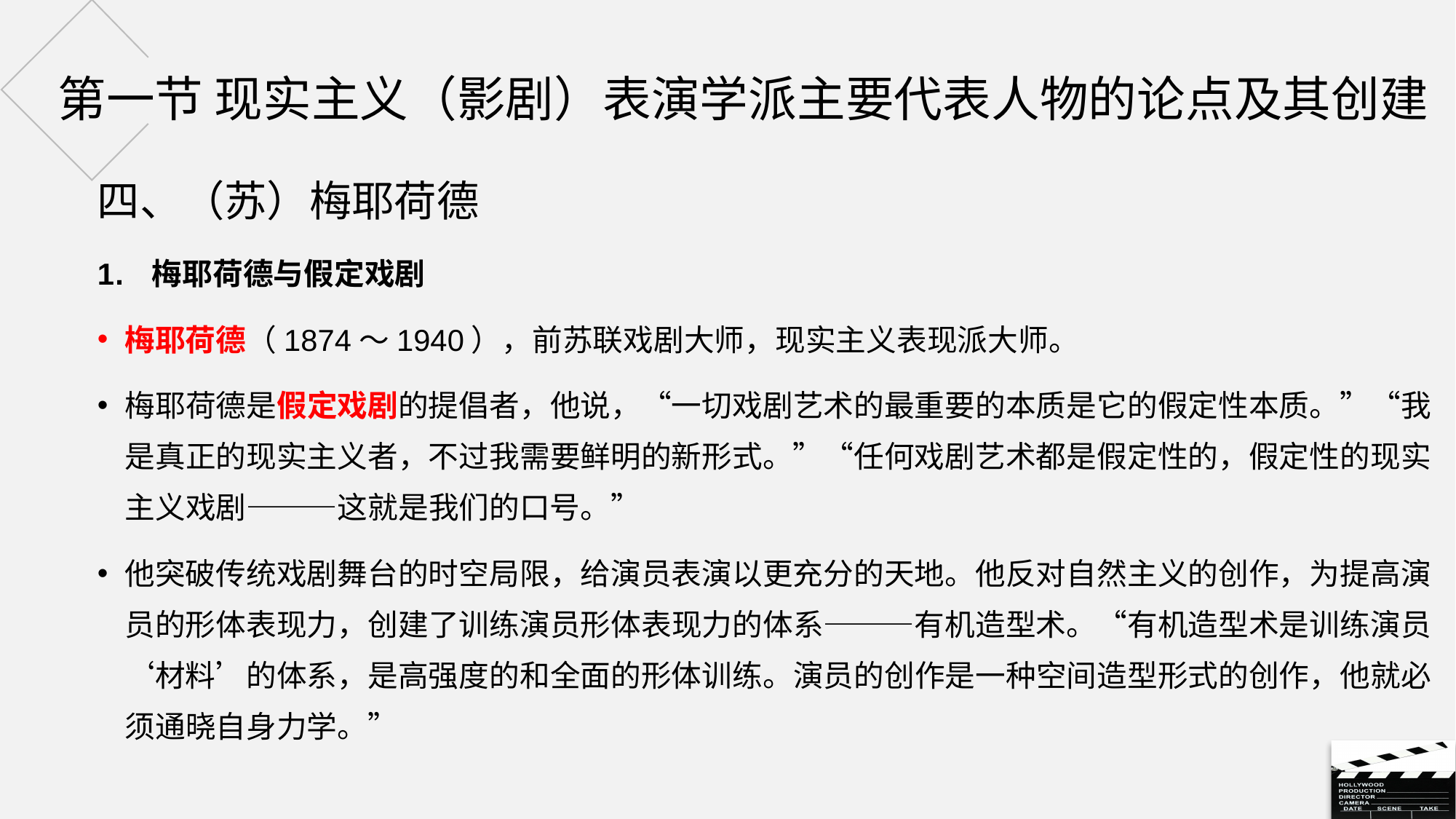

# 第一节 现实主义（影剧）表演学派主要代表人物的论点及其创建
四、（苏）梅耶荷德
梅耶荷德与假定戏剧
梅耶荷德（1874～1940），前苏联戏剧大师，现实主义表现派大师。
梅耶荷德是假定戏剧的提倡者，他说，“一切戏剧艺术的最重要的本质是它的假定性本质。”“我是真正的现实主义者，不过我需要鲜明的新形式。”“任何戏剧艺术都是假定性的，假定性的现实主义戏剧———这就是我们的口号。”
他突破传统戏剧舞台的时空局限，给演员表演以更充分的天地。他反对自然主义的创作，为提高演员的形体表现力，创建了训练演员形体表现力的体系———有机造型术。“有机造型术是训练演员‘材料’的体系，是高强度的和全面的形体训练。演员的创作是一种空间造型形式的创作，他就必须通晓自身力学。”